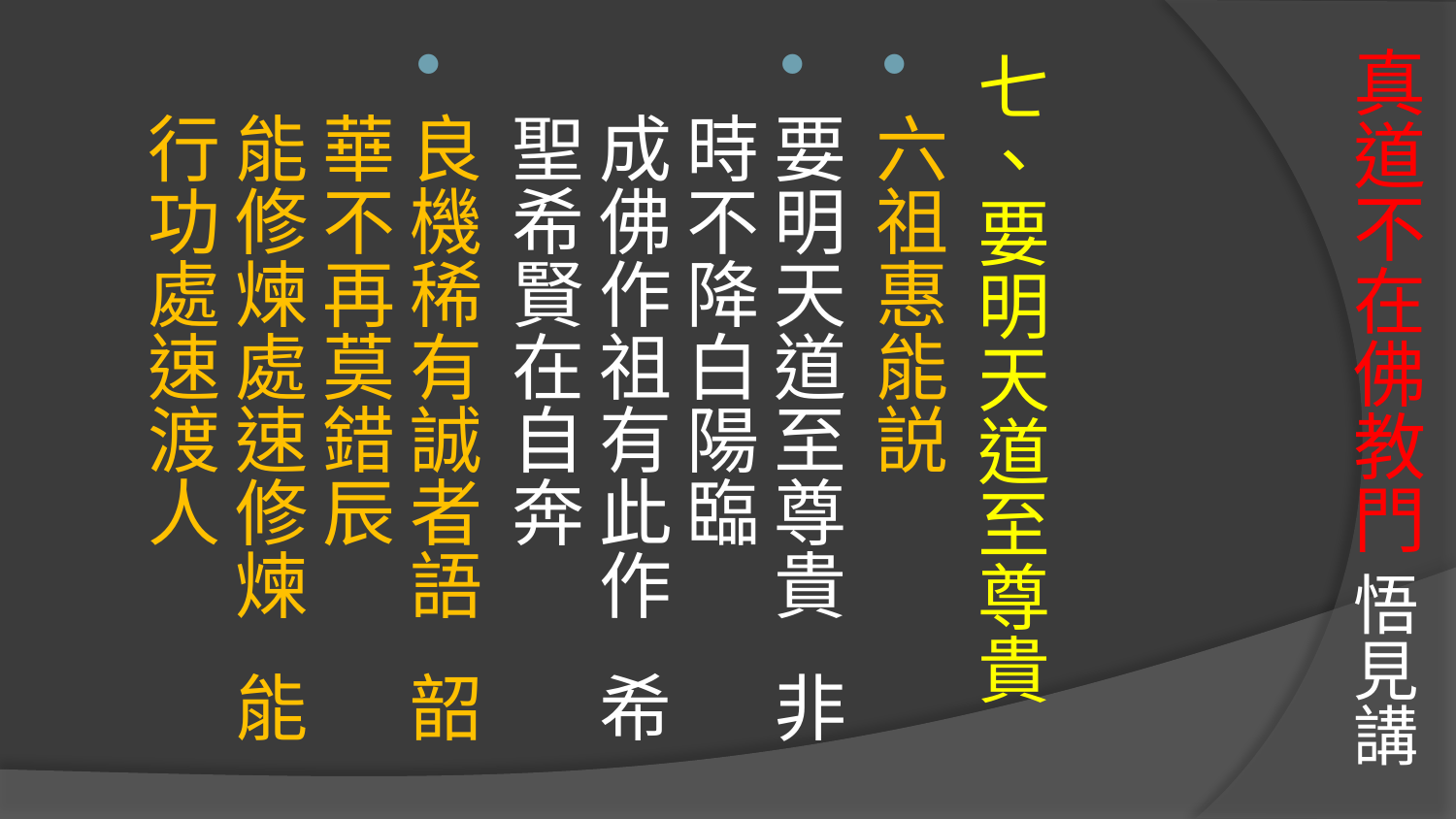

# 真道不在佛教門 悟見講
七、要明天道至尊貴
六祖惠能説
要明天道至尊貴   非時不降白陽臨 
成佛作祖有此作   希聖希賢在自奔
良機稀有誠者語   韶華不再莫錯辰 
能修煉處速修煉   能行功處速渡人